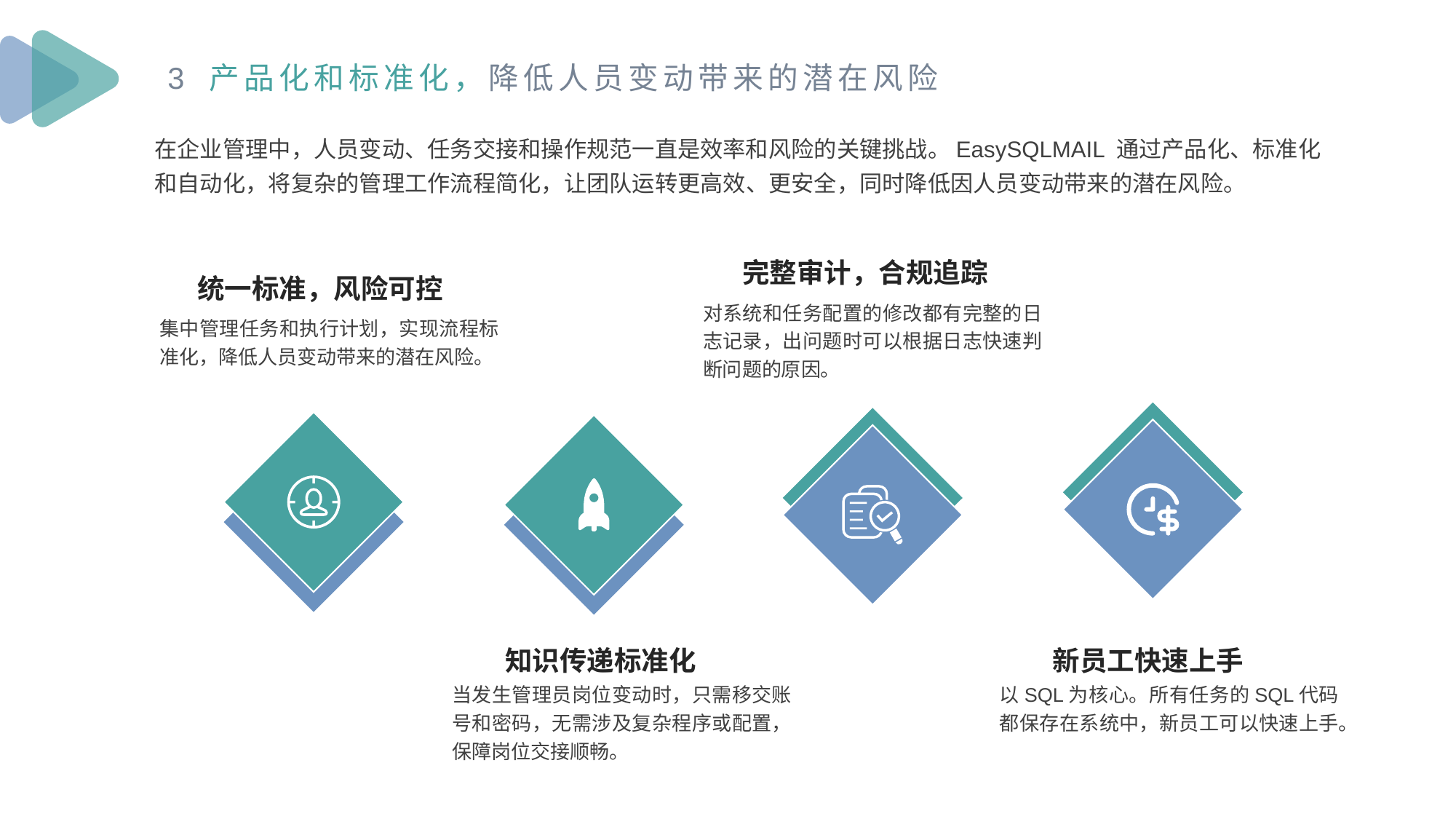

3 产品化和标准化，降低人员变动带来的潜在风险
在企业管理中，人员变动、任务交接和操作规范一直是效率和风险的关键挑战。EasySQLMAIL 通过产品化、标准化和自动化，将复杂的管理工作流程简化，让团队运转更高效、更安全，同时降低因人员变动带来的潜在风险。
完整审计，合规追踪
对系统和任务配置的修改都有完整的日志记录，出问题时可以根据日志快速判断问题的原因。
统一标准，风险可控
集中管理任务和执行计划，实现流程标准化，降低人员变动带来的潜在风险。

知识传递标准化
当发生管理员岗位变动时，只需移交账号和密码，无需涉及复杂程序或配置，保障岗位交接顺畅。
新员工快速上手
以SQL为核心。所有任务的SQL代码都保存在系统中，新员工可以快速上手。